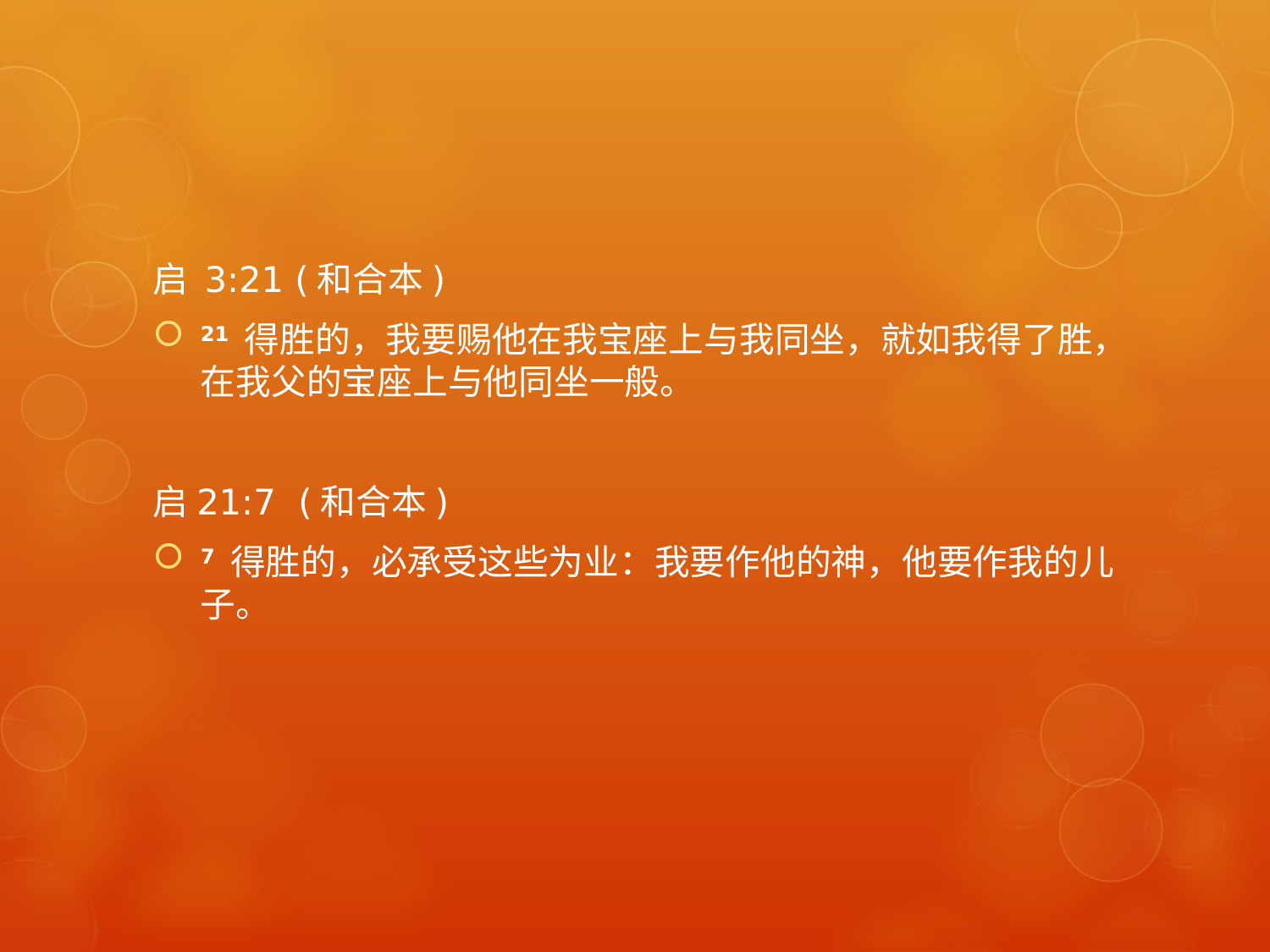

#
启 3:21 (和合本)
21 得胜的，我要赐他在我宝座上与我同坐，就如我得了胜，在我父的宝座上与他同坐一般。

启21:7  (和合本)
7 得胜的，必承受这些为业：我要作他的神，他要作我的儿子。